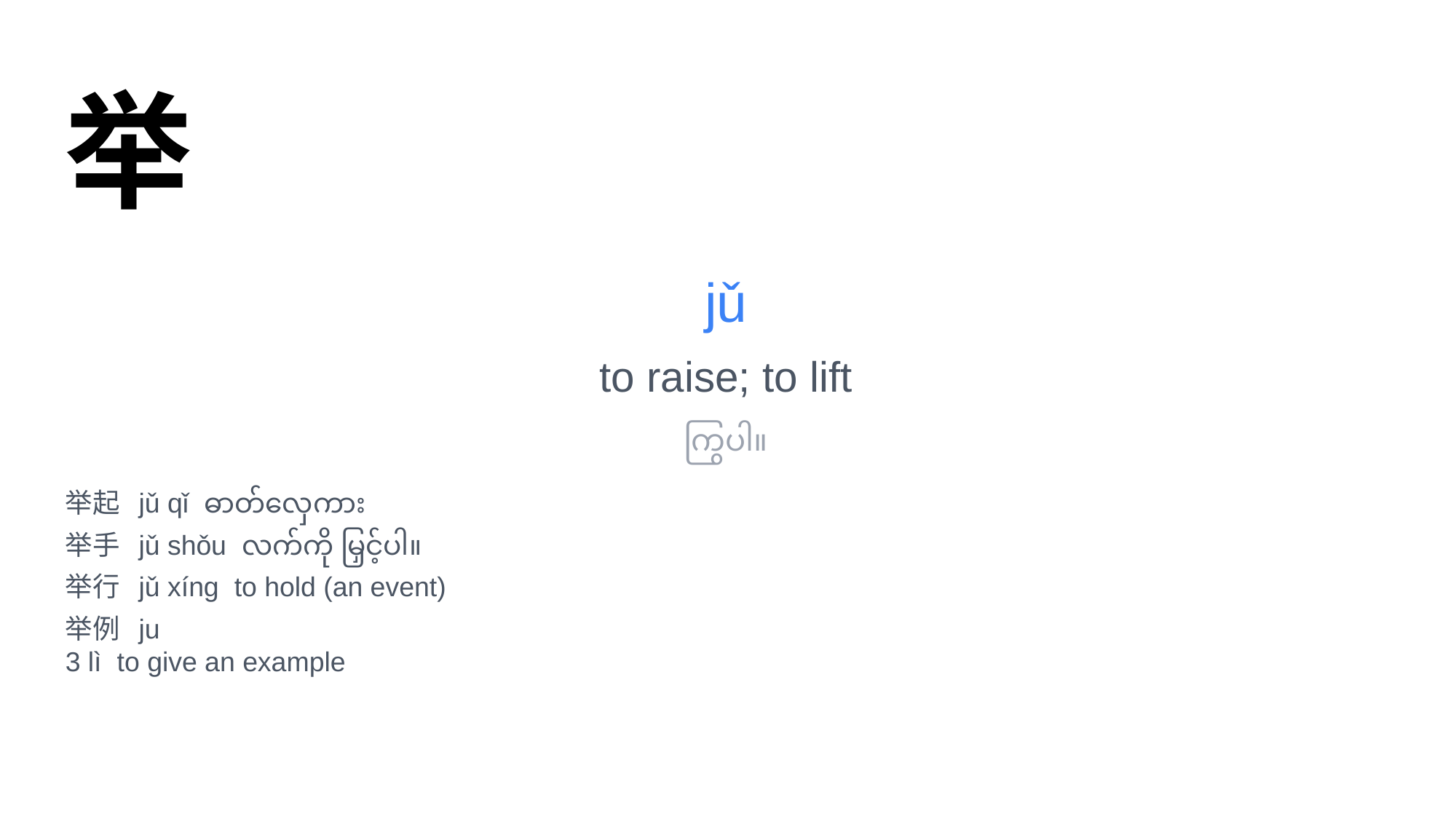

举
jǔ
to raise; to lift
ကြွပါ။
举起  jǔ qǐ  ဓာတ်လှေကား
举手  jǔ shǒu  လက်ကို မြှင့်ပါ။
举行  jǔ xíng  to hold (an event)
举例  ju
3 lì  to give an example